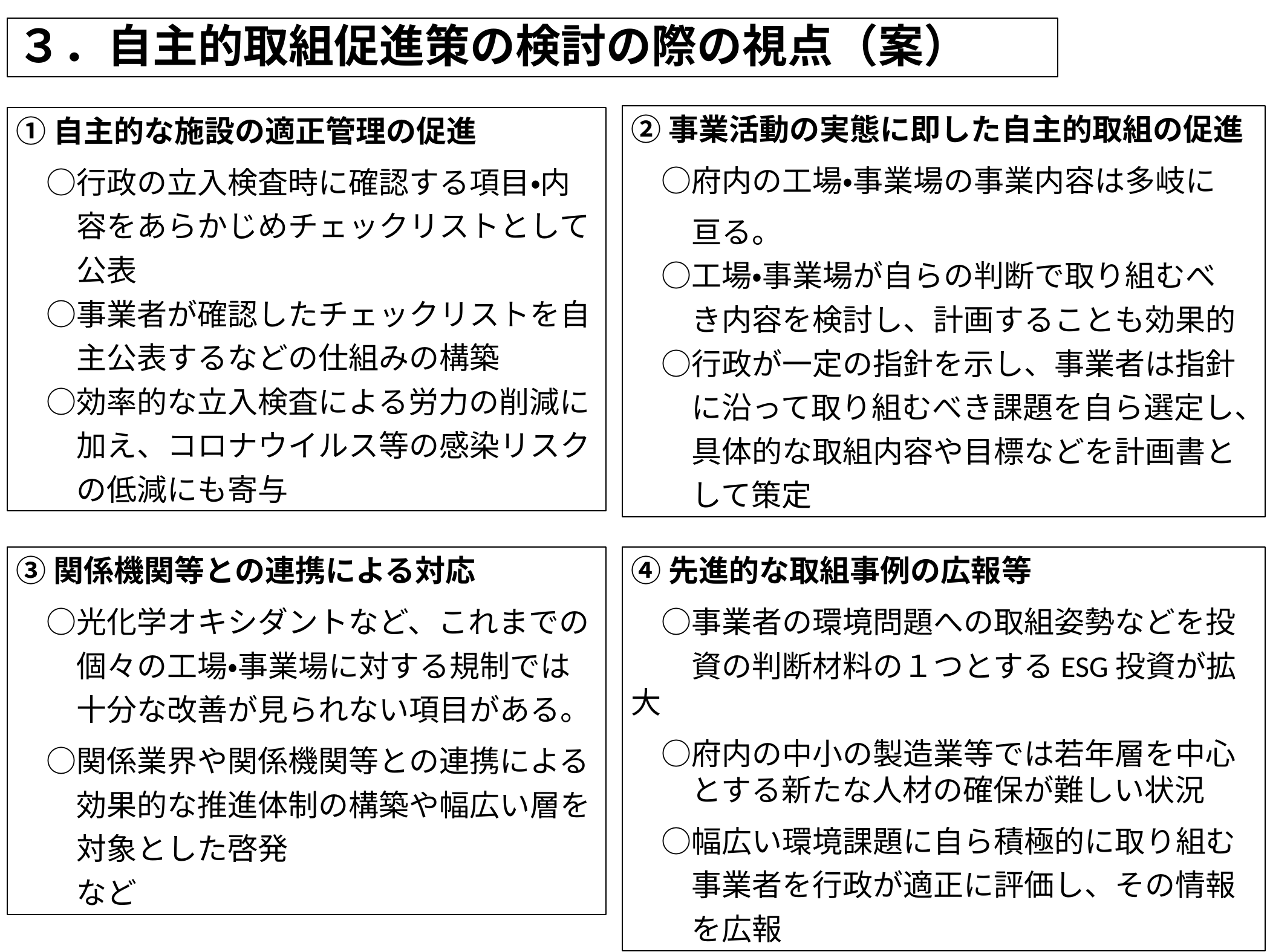

# ３．自主的取組促進策の検討の際の視点（案）
②事業活動の実態に即した自主的取組の促進
　○府内の工場・事業場の事業内容は多岐に
　　亘る。
　○工場・事業場が自らの判断で取り組むべ
　　き内容を検討し、計画することも効果的
　○行政が一定の指針を示し、事業者は指針
　　に沿って取り組むべき課題を自ら選定し、
　　具体的な取組内容や目標などを計画書と
　　して策定
①自主的な施設の適正管理の促進
　○行政の立入検査時に確認する項目・内
　　容をあらかじめチェックリストとして
　　公表
　○事業者が確認したチェックリストを自
　　主公表するなどの仕組みの構築
　○効率的な立入検査による労力の削減に
　　加え、コロナウイルス等の感染リスク
　　の低減にも寄与
④先進的な取組事例の広報等
　○事業者の環境問題への取組姿勢などを投
　　資の判断材料の１つとするESG投資が拡大
　○府内の中小の製造業等では若年層を中心
　　とする新たな人材の確保が難しい状況
　○幅広い環境課題に自ら積極的に取り組む
　　事業者を行政が適正に評価し、その情報
　　を広報
③関係機関等との連携による対応
　○光化学オキシダントなど、これまでの
　　個々の工場・事業場に対する規制では
　　十分な改善が見られない項目がある。
　○関係業界や関係機関等との連携による
　　効果的な推進体制の構築や幅広い層を
　　対象とした啓発
　　など